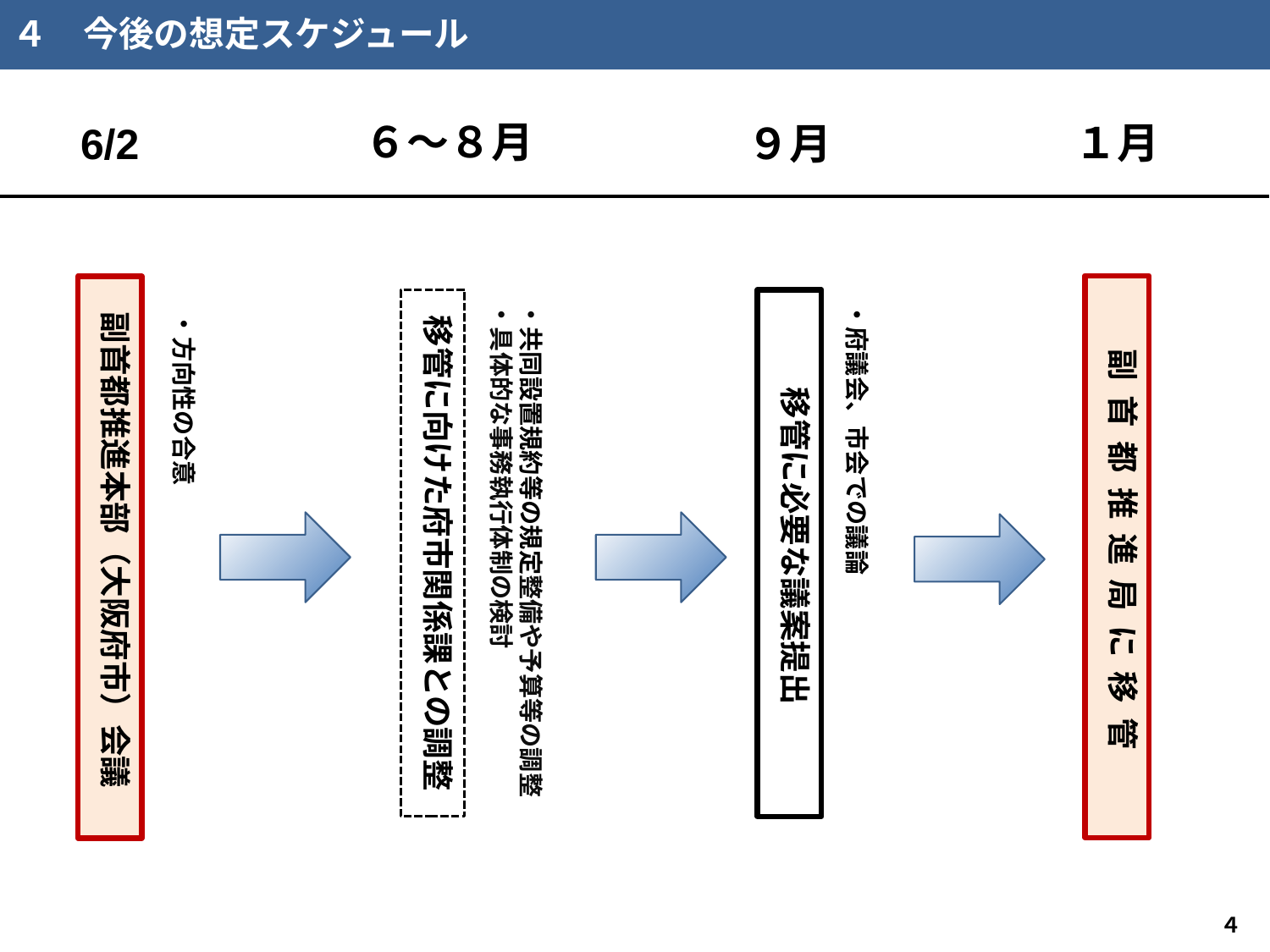

４　今後の想定スケジュール
１月
６～８月
6/2
９月
副  首  都  推  進  局  に  移  管
副首都推進本部（大阪府市）会議
移管に向けた府市関係課との調整
移管に必要な議案提出
・共同設置規約等の規定整備や予算等の調整
・具体的な事務執行体制の検討
・府議会、市会での議論
・方向性の合意

４